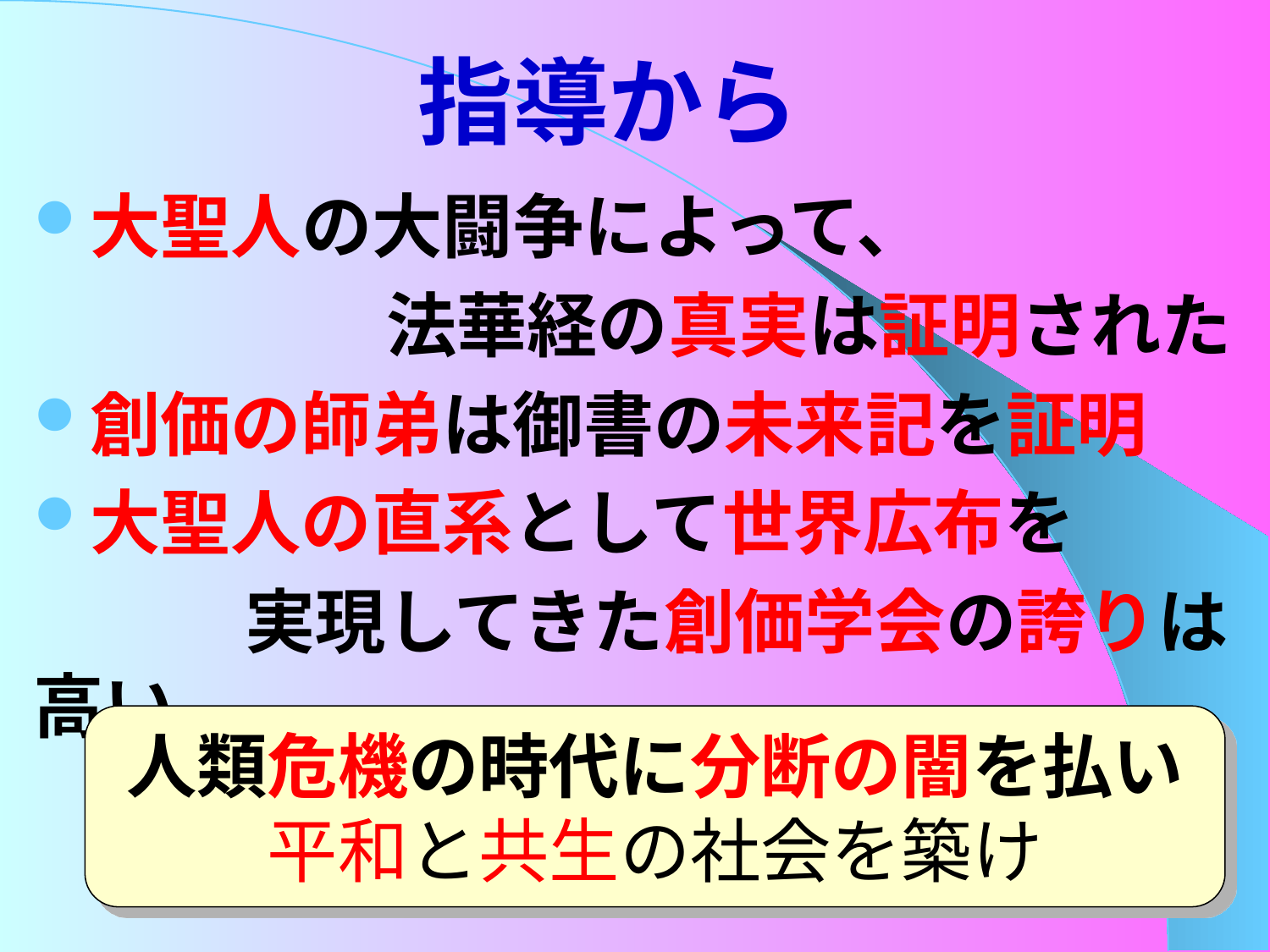

# 指導から
大聖人の大闘争によって、
　　　　　法華経の真実は証明された
創価の師弟は御書の未来記を証明
大聖人の直系として世界広布を
　　　実現してきた創価学会の誇りは高い
人類危機の時代に分断の闇を払い
平和と共生の社会を築け